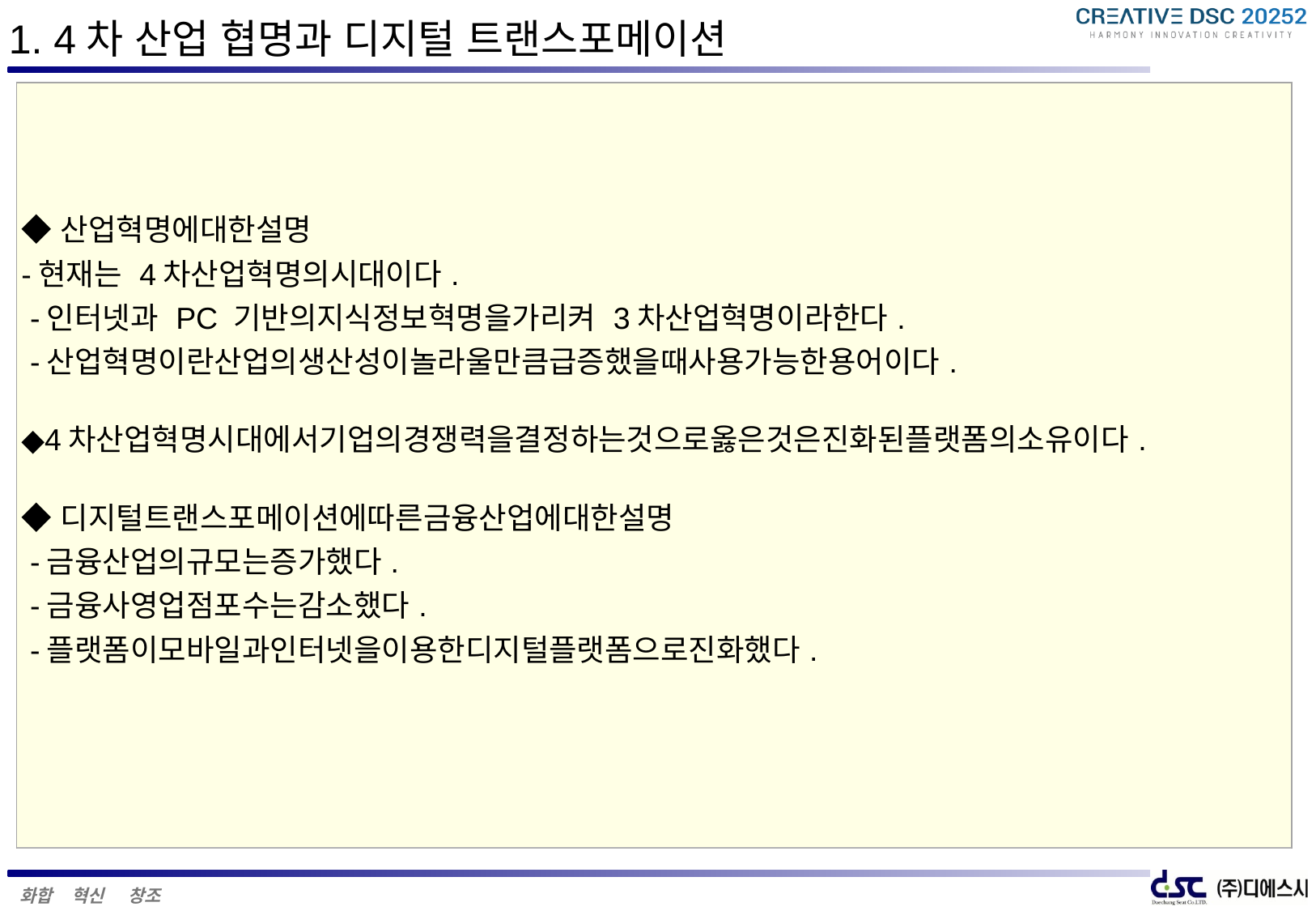

1. 4차 산업 협명과 디지털 트랜스포메이션
| ◆산업혁명에대한설명 -현재는 4차산업혁명의시대이다. -인터넷과 PC 기반의지식정보혁명을가리켜 3차산업혁명이라한다. -산업혁명이란산업의생산성이놀라울만큼급증했을때사용가능한용어이다.   ◆4차산업혁명시대에서기업의경쟁력을결정하는것으로옳은것은진화된플랫폼의소유이다.   ◆디지털트랜스포메이션에따른금융산업에대한설명 -금융산업의규모는증가했다. -금융사영업점포수는감소했다. -플랫폼이모바일과인터넷을이용한디지털플랫폼으로진화했다. |
| --- |